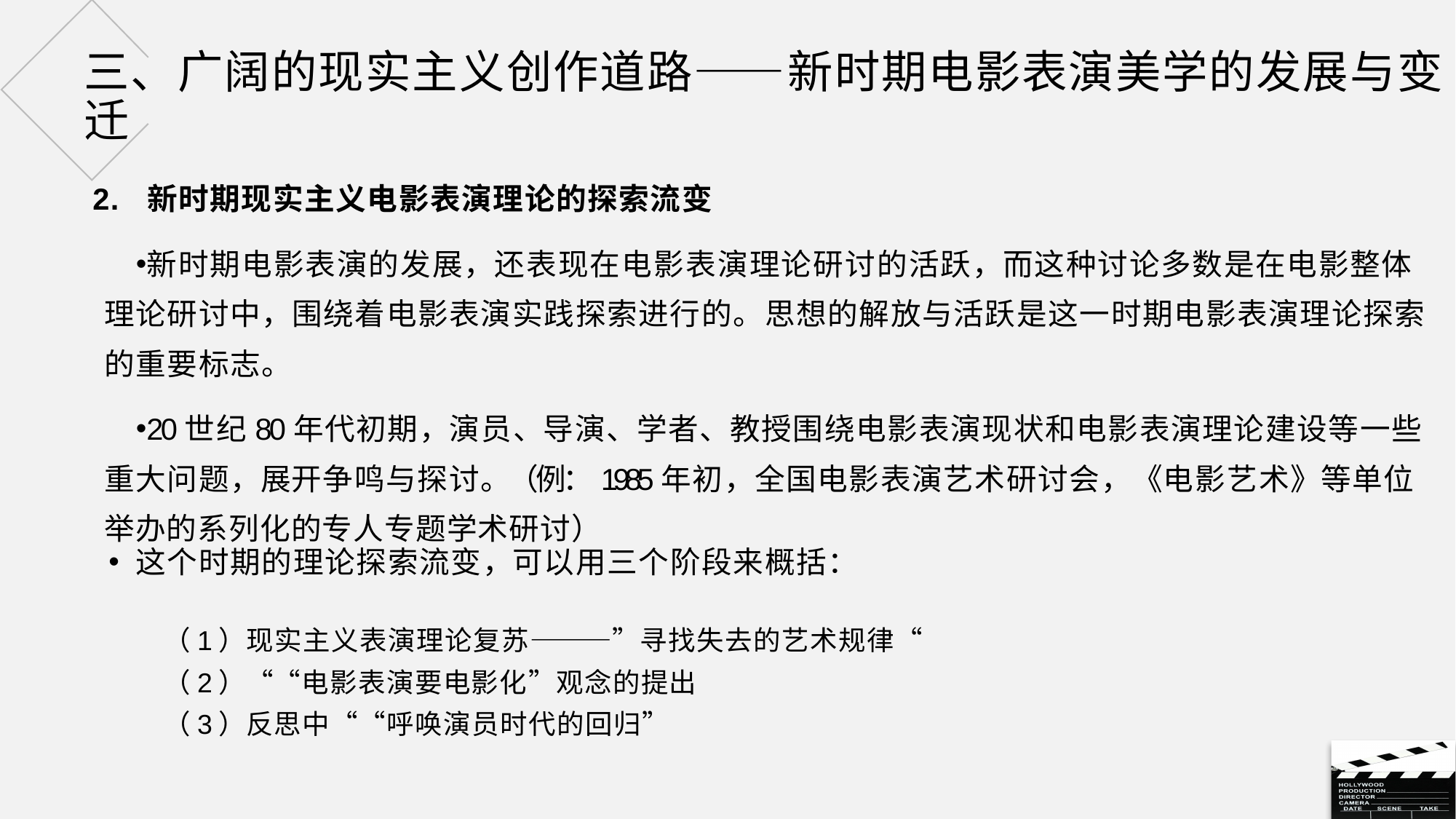

# 三、广阔的现实主义创作道路——新时期电影表演美学的发展与变迁
新时期现实主义电影表演理论的探索流变
新时期电影表演的发展，还表现在电影表演理论研讨的活跃，而这种讨论多数是在电影整体理论研讨中，围绕着电影表演实践探索进行的。思想的解放与活跃是这一时期电影表演理论探索的重要标志。
20世纪80年代初期，演员、导演、学者、教授围绕电影表演现状和电影表演理论建设等一些重大问题，展开争鸣与探讨。（例：1985年初，全国电影表演艺术研讨会，《电影艺术》等单位举办的系列化的专人专题学术研讨）
这个时期的理论探索流变，可以用三个阶段来概括：

（1）现实主义表演理论复苏———”寻找失去的艺术规律“
（2）““电影表演要电影化”观念的提出
（3）反思中““呼唤演员时代的回归”